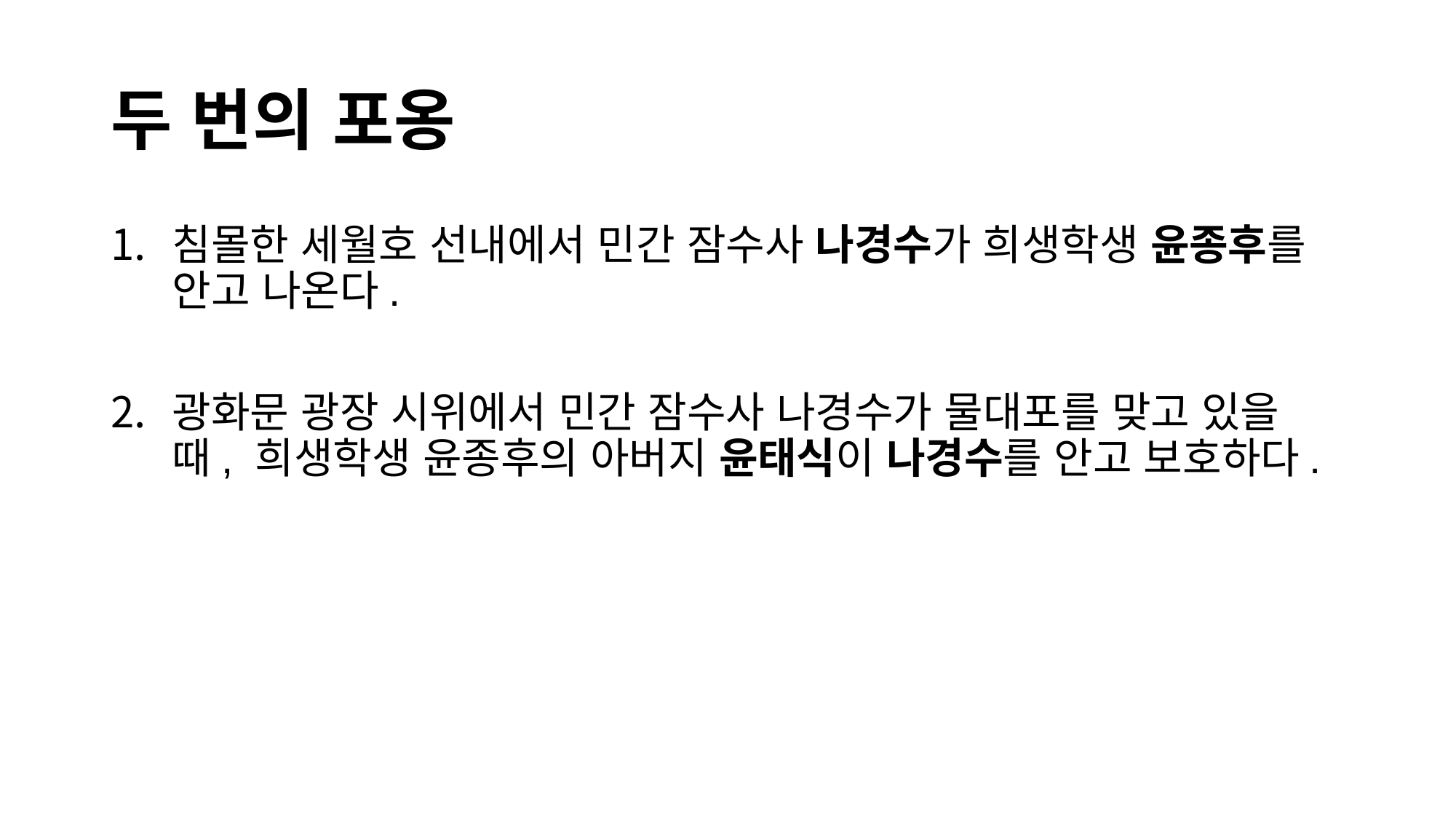

# 두 번의 포옹
침몰한 세월호 선내에서 민간 잠수사 나경수가 희생학생 윤종후를 안고 나온다.

광화문 광장 시위에서 민간 잠수사 나경수가 물대포를 맞고 있을 때, 희생학생 윤종후의 아버지 윤태식이 나경수를 안고 보호하다.